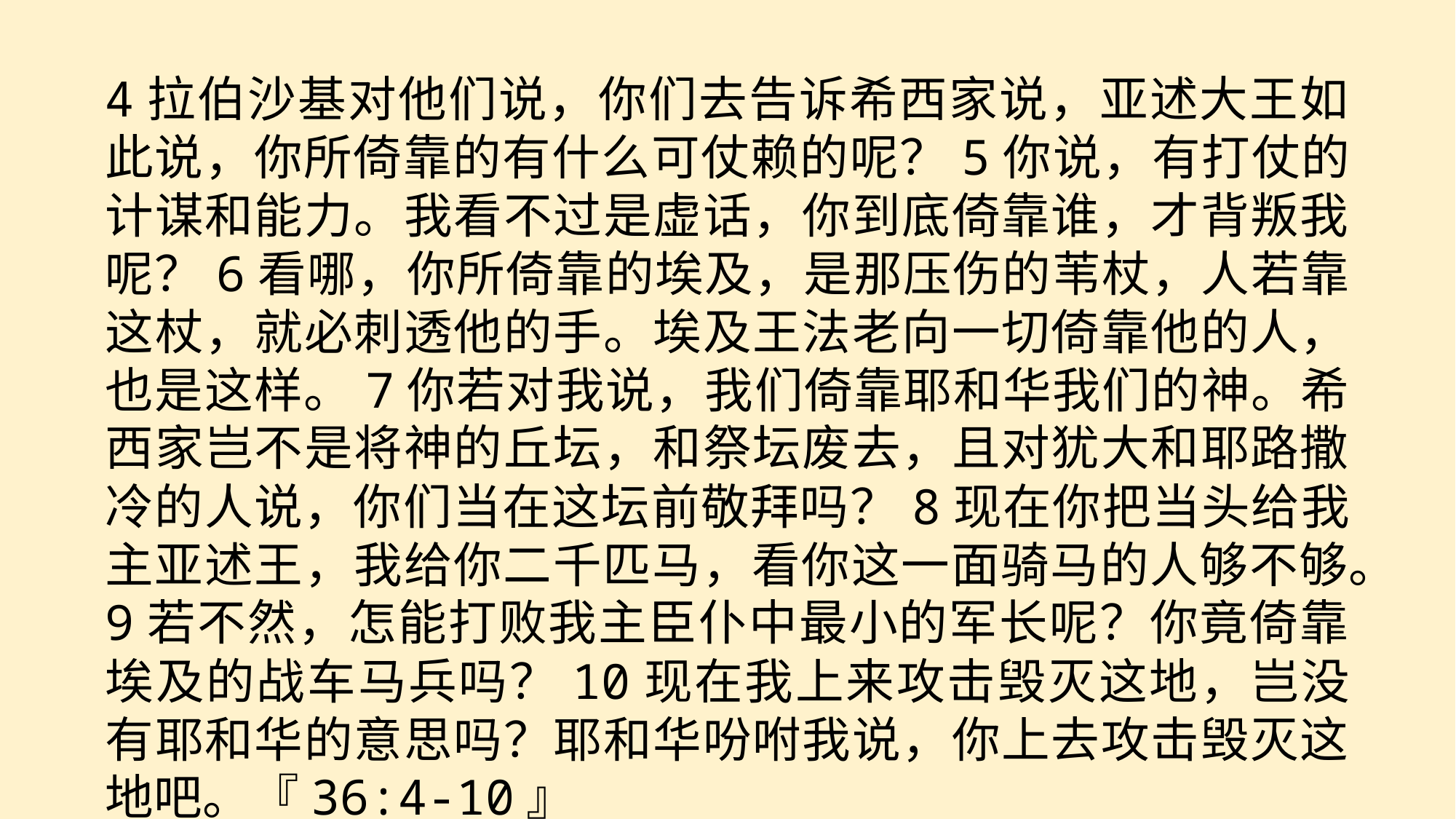

4拉伯沙基对他们说，你们去告诉希西家说，亚述大王如此说，你所倚靠的有什么可仗赖的呢？5你说，有打仗的计谋和能力。我看不过是虚话，你到底倚靠谁，才背叛我呢？6看哪，你所倚靠的埃及，是那压伤的苇杖，人若靠这杖，就必刺透他的手。埃及王法老向一切倚靠他的人，也是这样。7你若对我说，我们倚靠耶和华我们的神。希西家岂不是将神的丘坛，和祭坛废去，且对犹大和耶路撒冷的人说，你们当在这坛前敬拜吗？8现在你把当头给我主亚述王，我给你二千匹马，看你这一面骑马的人够不够。9若不然，怎能打败我主臣仆中最小的军长呢？你竟倚靠埃及的战车马兵吗？10现在我上来攻击毁灭这地，岂没有耶和华的意思吗？耶和华吩咐我说，你上去攻击毁灭这地吧。『36:4-10』